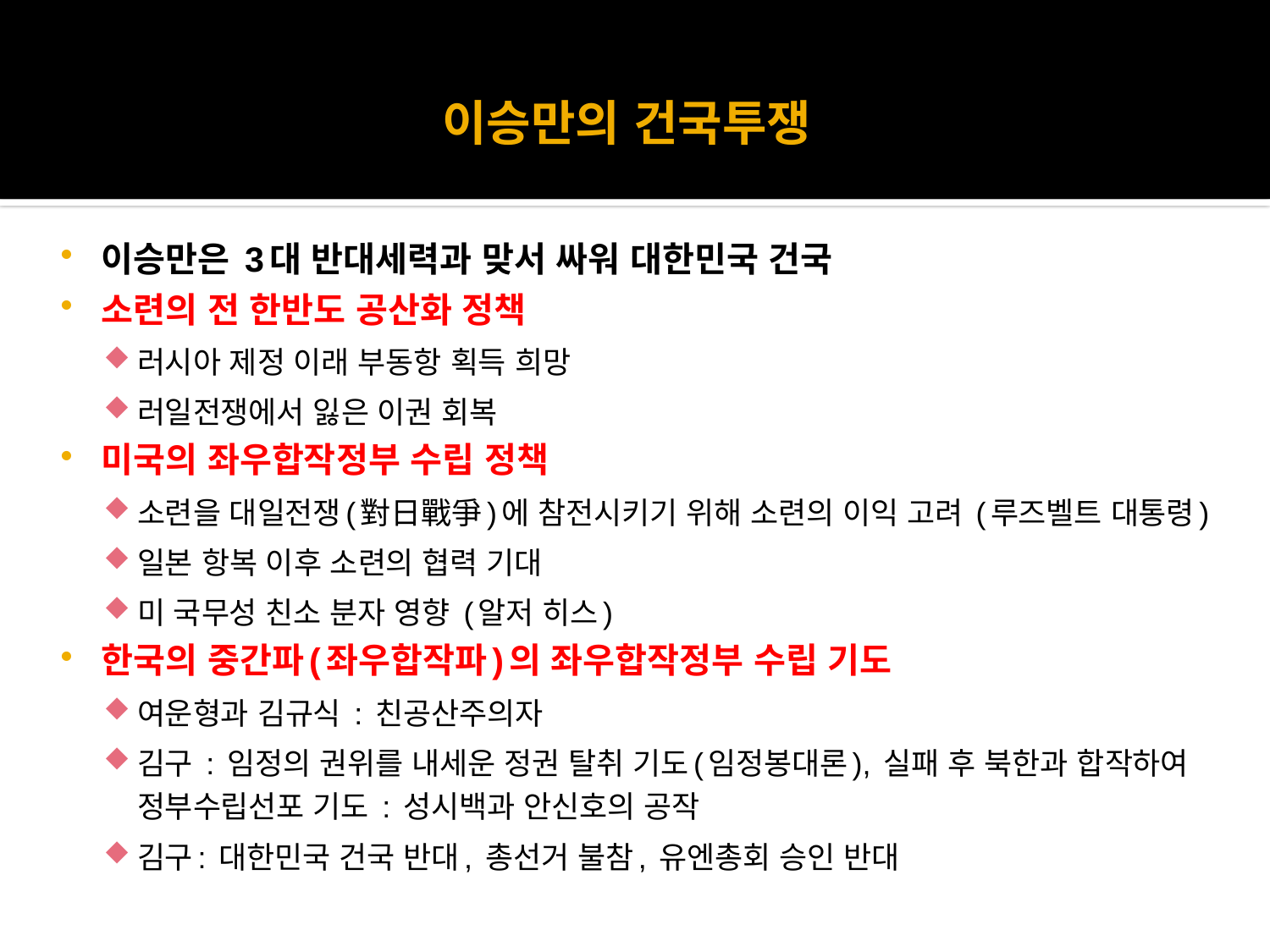

# 이승만의 건국투쟁
이승만은 3대 반대세력과 맞서 싸워 대한민국 건국
소련의 전 한반도 공산화 정책
러시아 제정 이래 부동항 획득 희망
러일전쟁에서 잃은 이권 회복
미국의 좌우합작정부 수립 정책
소련을 대일전쟁(對日戰爭)에 참전시키기 위해 소련의 이익 고려 (루즈벨트 대통령)
일본 항복 이후 소련의 협력 기대
미 국무성 친소 분자 영향 (알저 히스)
한국의 중간파(좌우합작파)의 좌우합작정부 수립 기도
여운형과 김규식 : 친공산주의자
김구 : 임정의 권위를 내세운 정권 탈취 기도(임정봉대론), 실패 후 북한과 합작하여 정부수립선포 기도 : 성시백과 안신호의 공작
김구: 대한민국 건국 반대, 총선거 불참, 유엔총회 승인 반대